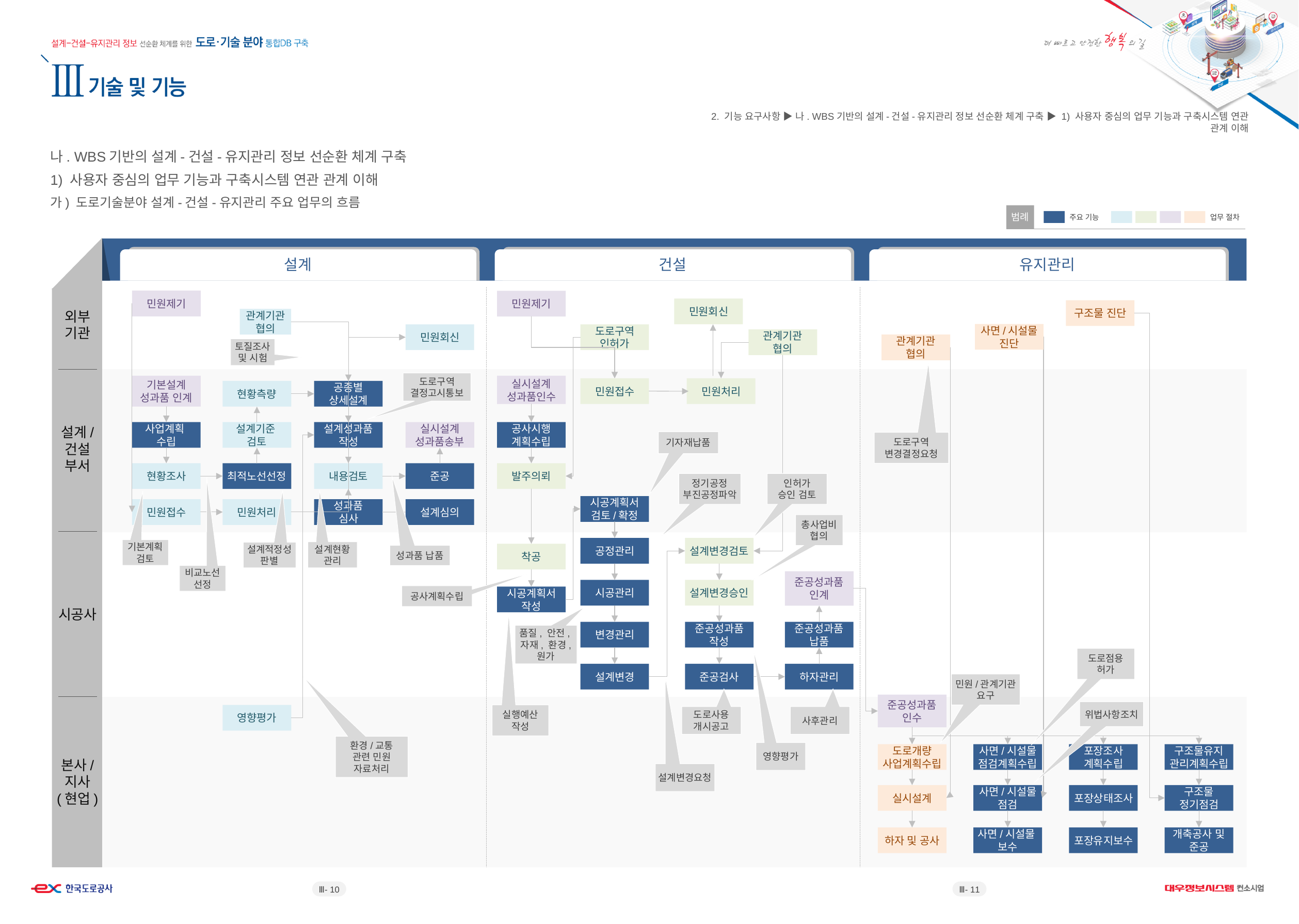

2. 기능 요구사항 ▶ 나. WBS기반의 설계-건설-유지관리 정보 선순환 체계 구축 ▶ 1) 사용자 중심의 업무 기능과 구축시스템 연관 관계 이해
나. WBS기반의 설계-건설-유지관리 정보 선순환 체계 구축
1) 사용자 중심의 업무 기능과 구축시스템 연관 관계 이해
가) 도로기술분야 설계-건설-유지관리 주요 업무의 흐름

주요 기능

업무 절차

범례

설계

건설

유지관리

민원제기
민원제기
민원회신
구조물 진단
관계기관
협의
사면/시설물
진단
민원회신
도로구역
인허가
관계기관
협의
관계기관
협의
토질조사
및 시험
도로구역
결정고시통보
기본설계
성과품 인계
실시설계
성과품인수
민원접수
민원처리
현황측량
공종별
상세설계
사업계획
수립
설계기준
검토
설계성과품
작성
실시설계
성과품송부
공사시행
계획수립
기자재납품
도로구역
변경결정요청
현황조사
최적노선선정
내용검토
준공
발주의뢰
정기공정
부진공정파악
인허가
승인 검토
시공계획서
검토/확정
민원접수
민원처리
성과품
심사
설계심의
총사업비
협의
공정관리
설계변경검토
기본계획
검토
설계현황
관리
설계적정성
판별
착공
성과품 납품
비교노선
선정
준공성과품
인계
시공관리
설계변경승인
공사계획수립
시공계획서
작성
변경관리
준공성과품
작성
준공성과품
납품
품질, 안전,
자재, 환경,
원가
도로점용
허가
설계변경
준공검사
하자관리
민원/관계기관
요구
준공성과품
인수
위법사항조치
영향평가
실행예산
작성
도로사용
개시공고
사후관리
환경/교통
관련 민원
자료처리
영향평가
도로개량
사업계획수립
사면/시설물
점검계획수립
포장조사
계획수립
구조물유지
관리계획수립
설계변경요청
실시설계
사면/시설물
점검
포장상태조사
구조물
정기점검
하자 및 공사
사면/시설물
보수
포장유지보수
개축공사 및
준공
외부
기관

설계/
건설
부서

시공사

본사/
지사
(현업)
Ⅲ- 10
Ⅲ- 11